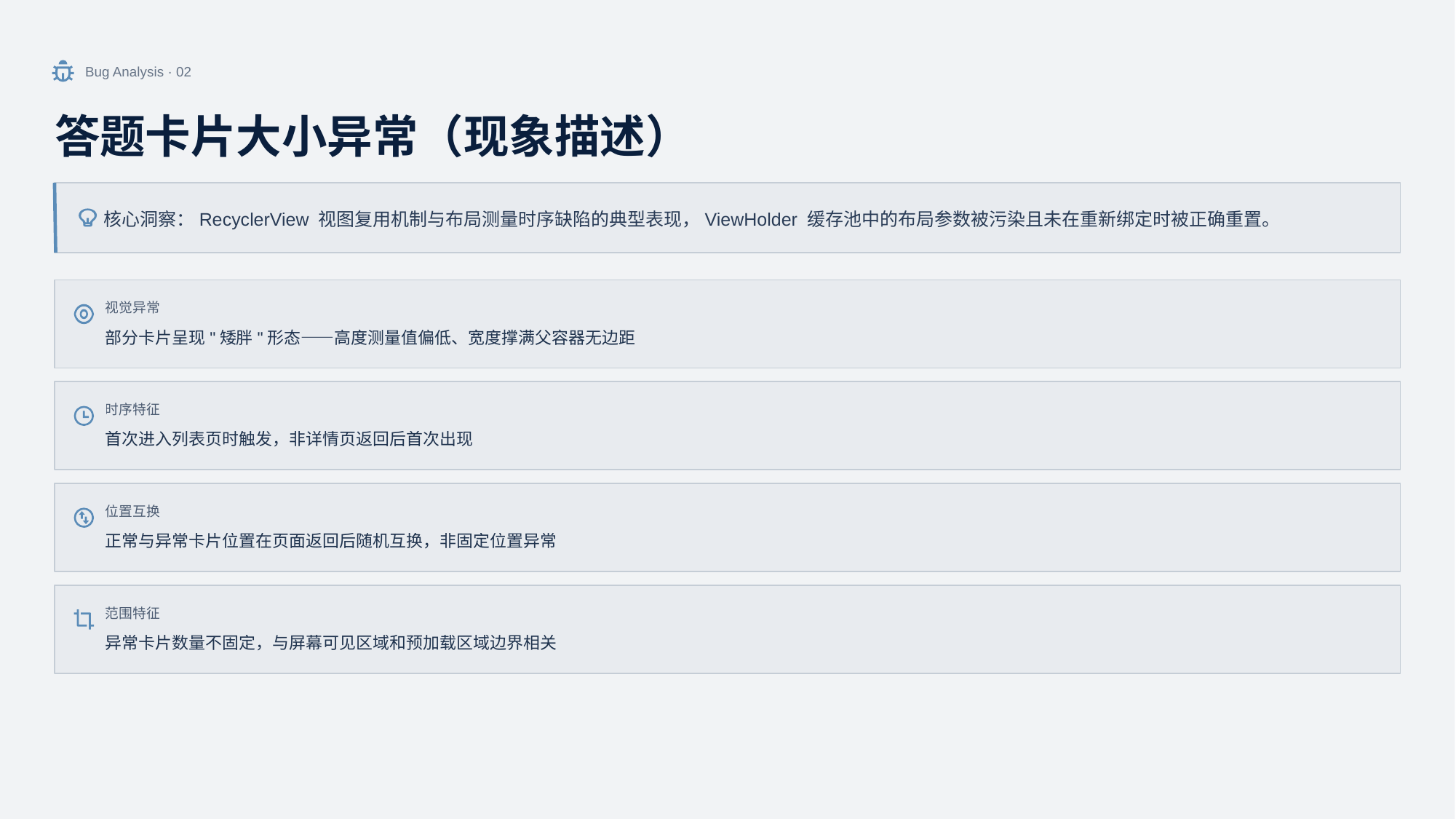

Bug Analysis · 02
答题卡片大小异常（现象描述）

核心洞察：RecyclerView 视图复用机制与布局测量时序缺陷的典型表现，ViewHolder 缓存池中的布局参数被污染且未在重新绑定时被正确重置。

视觉异常

部分卡片呈现"矮胖"形态——高度测量值偏低、宽度撑满父容器无边距

时序特征

首次进入列表页时触发，非详情页返回后首次出现

位置互换

正常与异常卡片位置在页面返回后随机互换，非固定位置异常

范围特征

异常卡片数量不固定，与屏幕可见区域和预加载区域边界相关